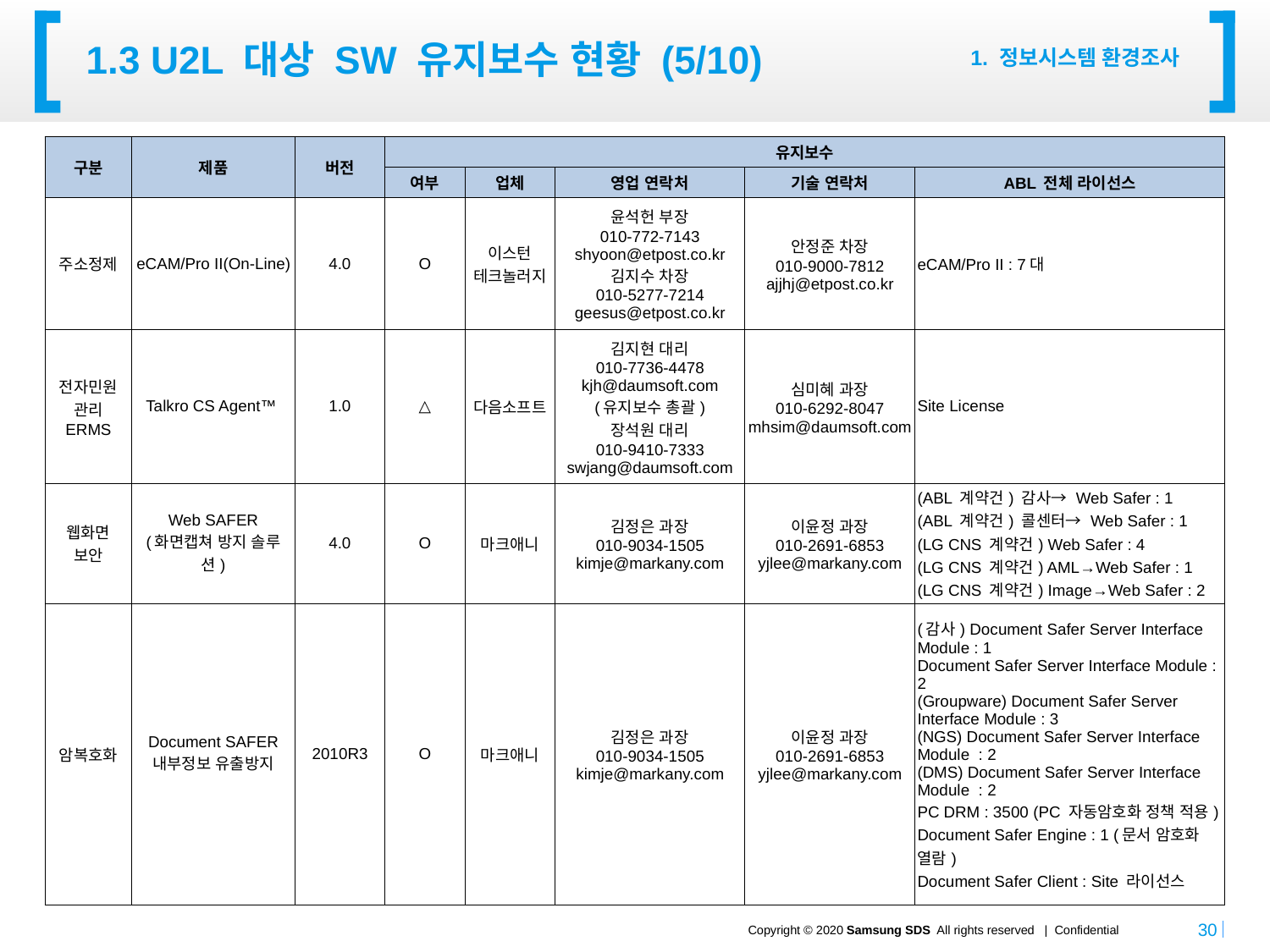

# 1.3 U2L 대상 SW 유지보수 현황 (5/10)
1. 정보시스템 환경조사
| 구분 | 제품 | 버전 | 유지보수 |  |  |  |  |
| --- | --- | --- | --- | --- | --- | --- | --- |
|  |  |  | 여부 | 업체 | 영업 연락처 | 기술 연락처 | ABL 전체 라이선스 |
| 주소정제 | eCAM/Pro II(On-Line) | 4.0 | O | 이스턴 테크놀러지 | 윤석헌 부장 010-772-7143 shyoon@etpost.co.kr 김지수 차장 010-5277-7214 geesus@etpost.co.kr | 안정준 차장 010-9000-7812 ajjhj@etpost.co.kr | eCAM/Pro II : 7대 |
| 전자민원 관리 ERMS | Talkro CS Agent™ | 1.0 | △ | 다음소프트 | 김지현 대리 010-7736-4478 kjh@daumsoft.com (유지보수 총괄) 장석원 대리 010-9410-7333 swjang@daumsoft.com | 심미혜 과장 010-6292-8047 mhsim@daumsoft.com | Site License |
| 웹화면 보안 | Web SAFER (화면캡쳐 방지 솔루션) | 4.0 | O | 마크애니 | 김정은 과장 010-9034-1505 kimje@markany.com | 이윤정 과장 010-2691-6853 yjlee@markany.com | (ABL 계약건) 감사→ Web Safer : 1 (ABL 계약건) 콜센터→ Web Safer : 1 (LG CNS 계약건) Web Safer : 4 (LG CNS 계약건) AML→Web Safer : 1 (LG CNS 계약건) Image→Web Safer : 2 |
| 암복호화 | Document SAFER 내부정보 유출방지 | 2010R3 | O | 마크애니 | 김정은 과장 010-9034-1505 kimje@markany.com | 이윤정 과장 010-2691-6853 yjlee@markany.com | (감사) Document Safer Server Interface Module : 1 Document Safer Server Interface Module : 2 (Groupware) Document Safer Server Interface Module : 3 (NGS) Document Safer Server Interface Module : 2 (DMS) Document Safer Server Interface Module : 2 PC DRM : 3500 (PC 자동암호화 정책 적용) Document Safer Engine : 1 (문서 암호화 열람) Document Safer Client : Site 라이선스 |